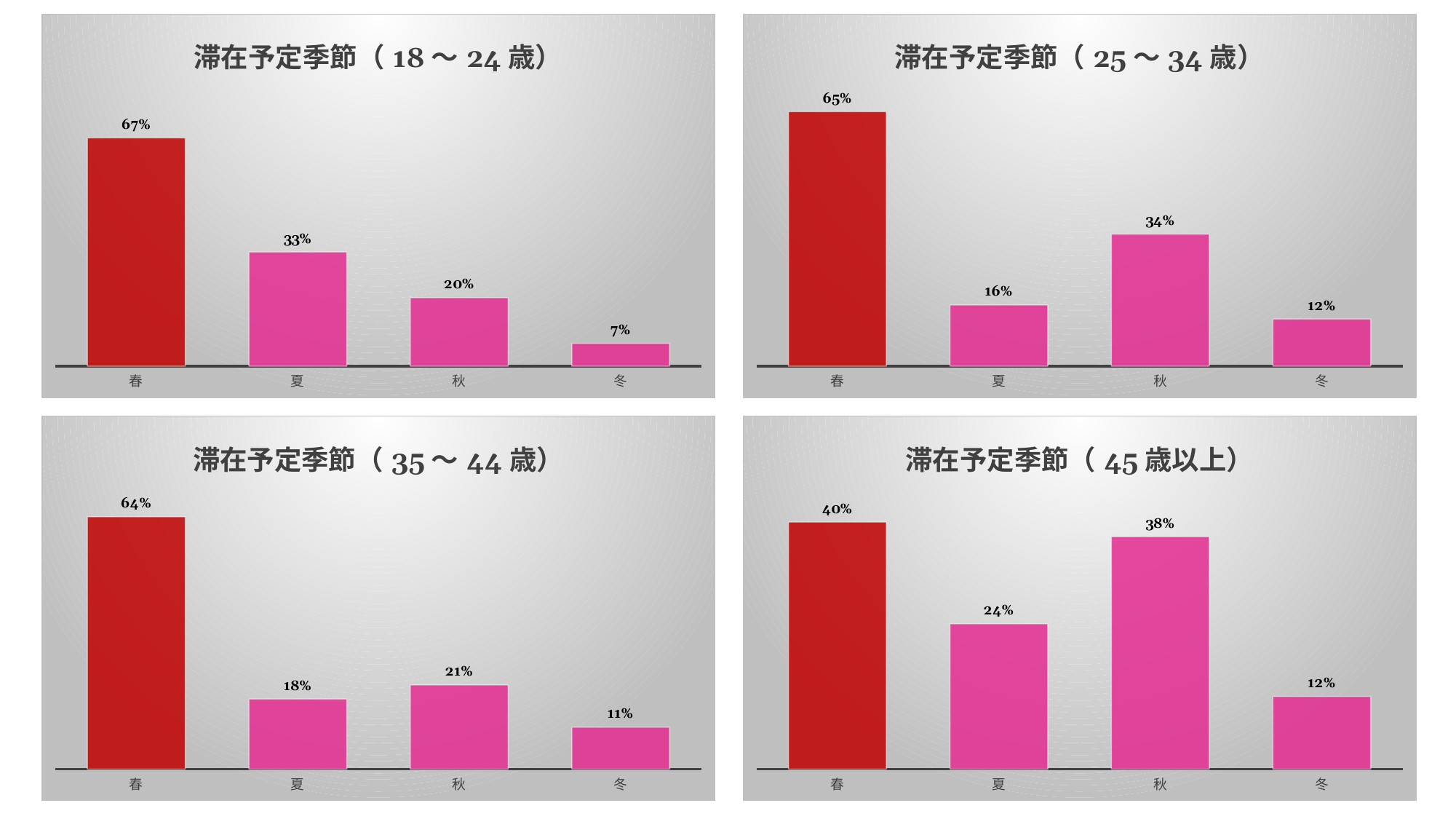

### Chart: 滞在予定季節（25～34歳）

| Category |  |
|---|---|
| 春 | 0.6506024096385542 |
| 夏 | 0.1566265060240964 |
| 秋 | 0.3373493975903614 |
| 冬 | 0.12048192771084337 |

### Chart: 滞在予定季節（18～24歳）

| Category |  |
|---|---|
| 春 | 0.6666666666666666 |
| 夏 | 0.3333333333333333 |
| 秋 | 0.2 |
| 冬 | 0.06666666666666667 |

### Chart: 滞在予定季節（35～44歳）

| Category |  |
|---|---|
| 春 | 0.6428571428571429 |
| 夏 | 0.17857142857142858 |
| 秋 | 0.21428571428571427 |
| 冬 | 0.10714285714285714 |

### Chart: 滞在予定季節（45歳以上）

| Category |  |
|---|---|
| 春 | 0.40476190476190477 |
| 夏 | 0.23809523809523808 |
| 秋 | 0.38095238095238093 |
| 冬 | 0.11904761904761904 |